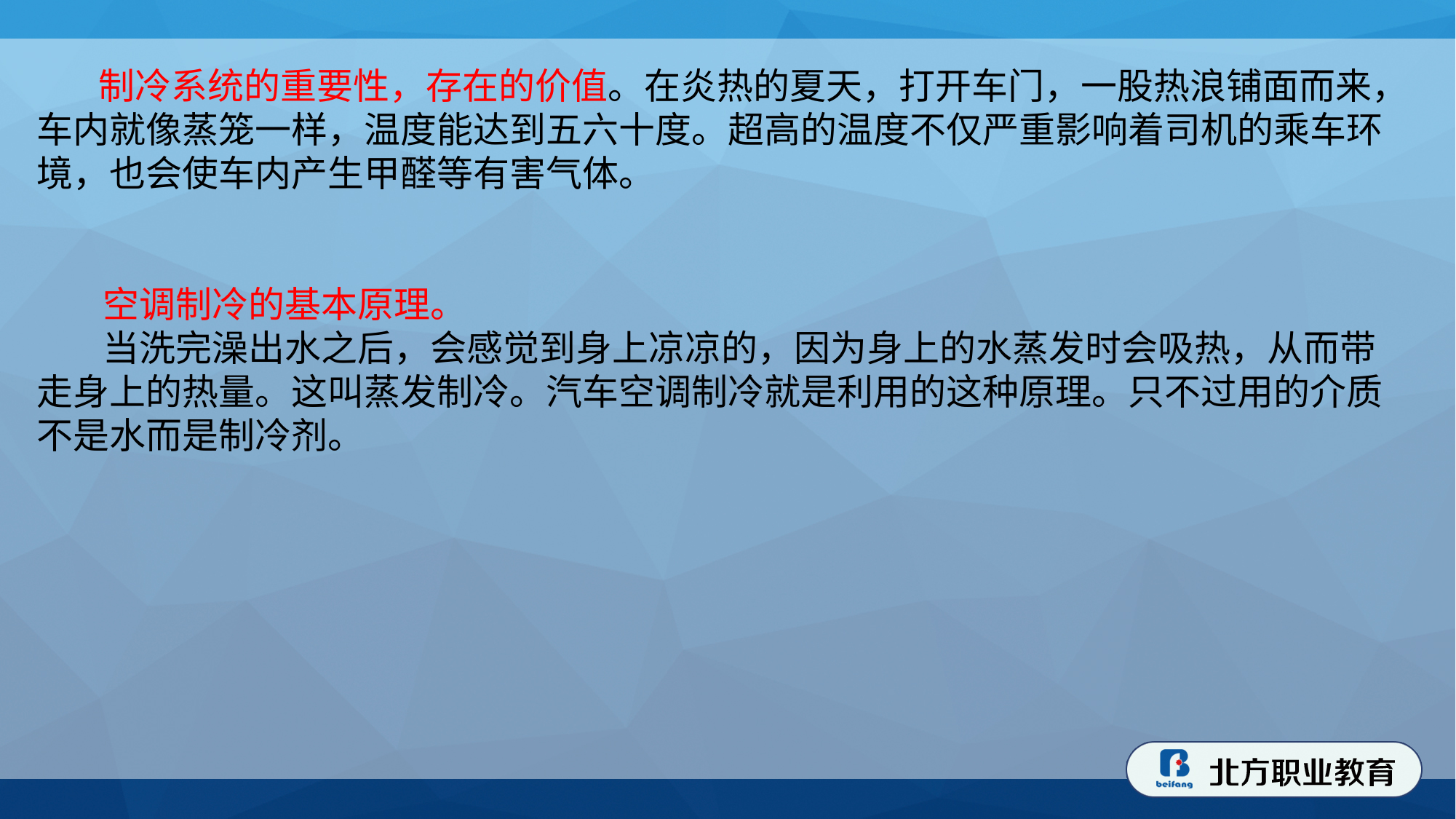

制冷系统的重要性，存在的价值。在炎热的夏天，打开车门，一股热浪铺面而来，车内就像蒸笼一样，温度能达到五六十度。超高的温度不仅严重影响着司机的乘车环境，也会使车内产生甲醛等有害气体。

       空调制冷的基本原理。
       当洗完澡出水之后，会感觉到身上凉凉的，因为身上的水蒸发时会吸热，从而带走身上的热量。这叫蒸发制冷。汽车空调制冷就是利用的这种原理。只不过用的介质不是水而是制冷剂。